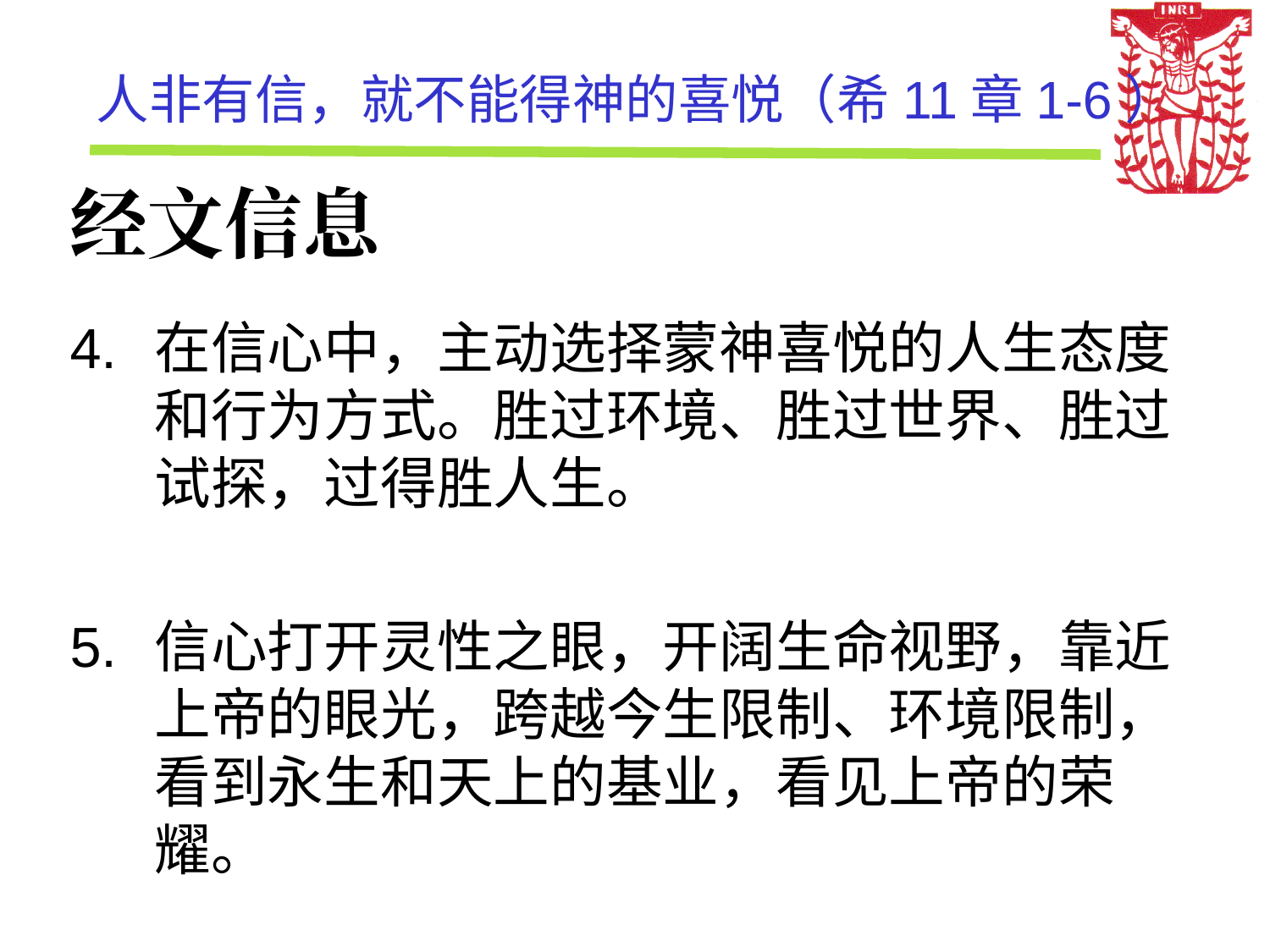

# 人非有信，就不能得神的喜悦（希11章1-6）
经文信息
在信心中，主动选择蒙神喜悦的人生态度和行为方式。胜过环境、胜过世界、胜过试探，过得胜人生。

信心打开灵性之眼，开阔生命视野，靠近上帝的眼光，跨越今生限制、环境限制，看到永生和天上的基业，看见上帝的荣耀。